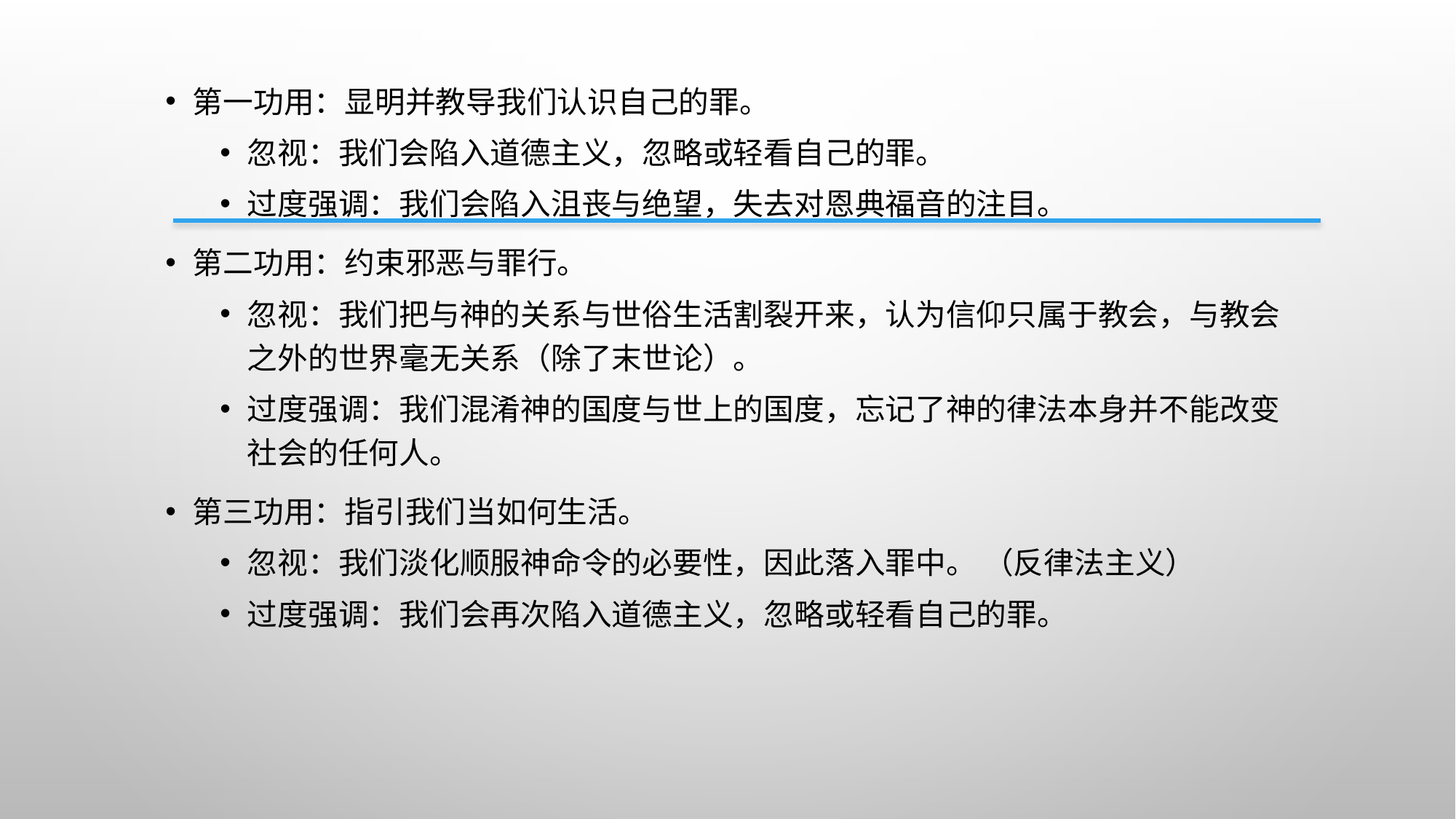

第一功用：显明并教导我们认识自己的罪。
忽视：我们会陷入道德主义，忽略或轻看自己的罪。
过度强调：我们会陷入沮丧与绝望，失去对恩典福音的注目。
第二功用：约束邪恶与罪行。
忽视：我们把与神的关系与世俗生活割裂开来，认为信仰只属于教会，与教会之外的世界毫无关系（除了末世论）。
过度强调：我们混淆神的国度与世上的国度，忘记了神的律法本身并不能改变社会的任何人。
第三功用：指引我们当如何生活。
忽视：我们淡化顺服神命令的必要性，因此落入罪中。 （反律法主义）
过度强调：我们会再次陷入道德主义，忽略或轻看自己的罪。